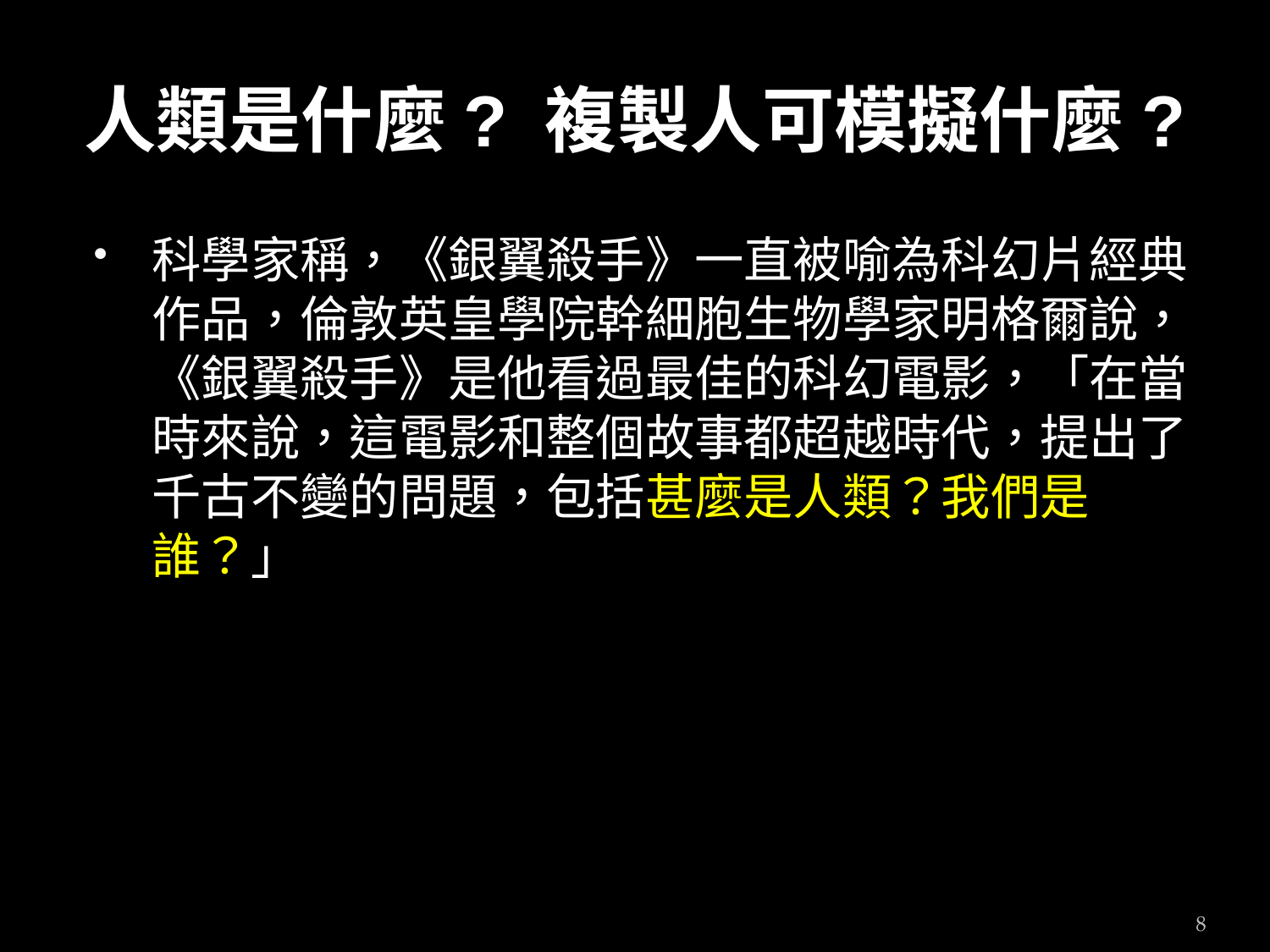

# 人類是什麼? 複製人可模擬什麼?
科學家稱，《銀翼殺手》一直被喻為科幻片經典作品，倫敦英皇學院幹細胞生物學家明格爾說， 《銀翼殺手》是他看過最佳的科幻電影，「在當時來說，這電影和整個故事都超越時代，提出了千古不變的問題，包括甚麼是人類？我們是誰？」

8